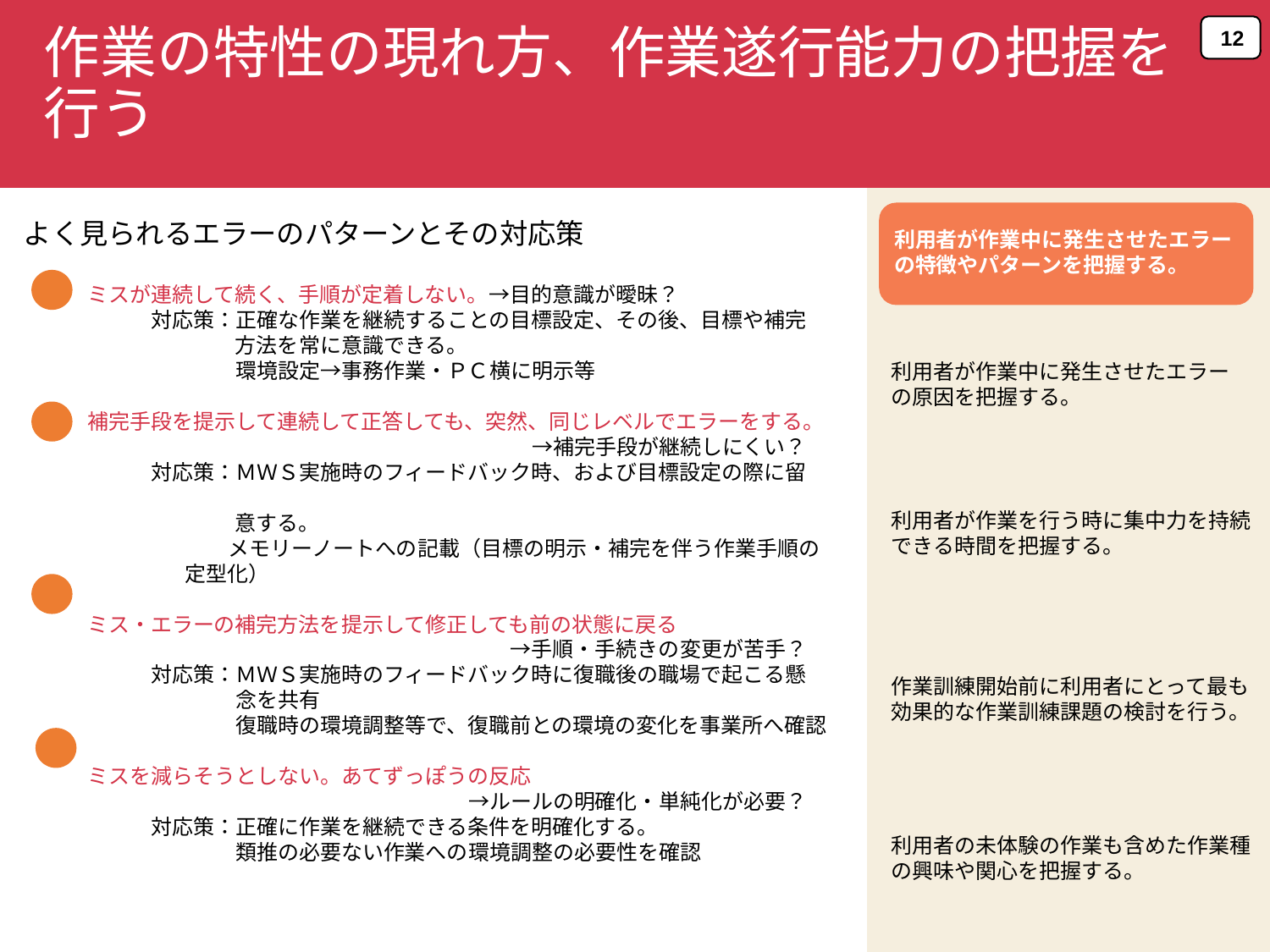

12

作業の特性の現れ方、作業遂行能力の把握を行う

利用者が作業中に発生させたエラーの特徴やパターンを把握する。
利用者が作業中に発生させたエラーの原因を把握する。
利用者が作業を行う時に集中力を持続できる時間を把握する。
作業訓練開始前に利用者にとって最も効果的な作業訓練課題の検討を行う。
利用者の未体験の作業も含めた作業種の興味や関心を把握する。
よく見られるエラーのパターンとその対応策

ミスが連続して続く、手順が定着しない。→目的意識が曖昧？
　　　対応策：正確な作業を継続することの目標設定、その後、目標や補完
　　　　　　　方法を常に意識できる。
　　　　　　　環境設定→事務作業・ＰＣ横に明示等

補完手段を提示して連続して正答しても、突然、同じレベルでエラーをする。
　　　　　　　　　　　　　　　　　　　　　→補完手段が継続しにくい？
　　　対応策：ＭＷＳ実施時のフィードバック時、および目標設定の際に留
　　　　　　　意する。
　　  　　　　 メモリーノートへの記載（目標の明示・補完を伴う作業手順の
                    定型化）

ミス・エラーの補完方法を提示して修正しても前の状態に戻る
　　　　　　　　　　　　　　　　　　　　→手順・手続きの変更が苦手？
　　　対応策：ＭＷＳ実施時のフィードバック時に復職後の職場で起こる懸
　　　　　　　念を共有
　　　　　　　復職時の環境調整等で、復職前との環境の変化を事業所へ確認

ミスを減らそうとしない。あてずっぽうの反応
　　　　　　　　　　　　　　　　　　→ルールの明確化・単純化が必要？
　　　対応策：正確に作業を継続できる条件を明確化する。
　　　　　　　類推の必要ない作業への環境調整の必要性を確認